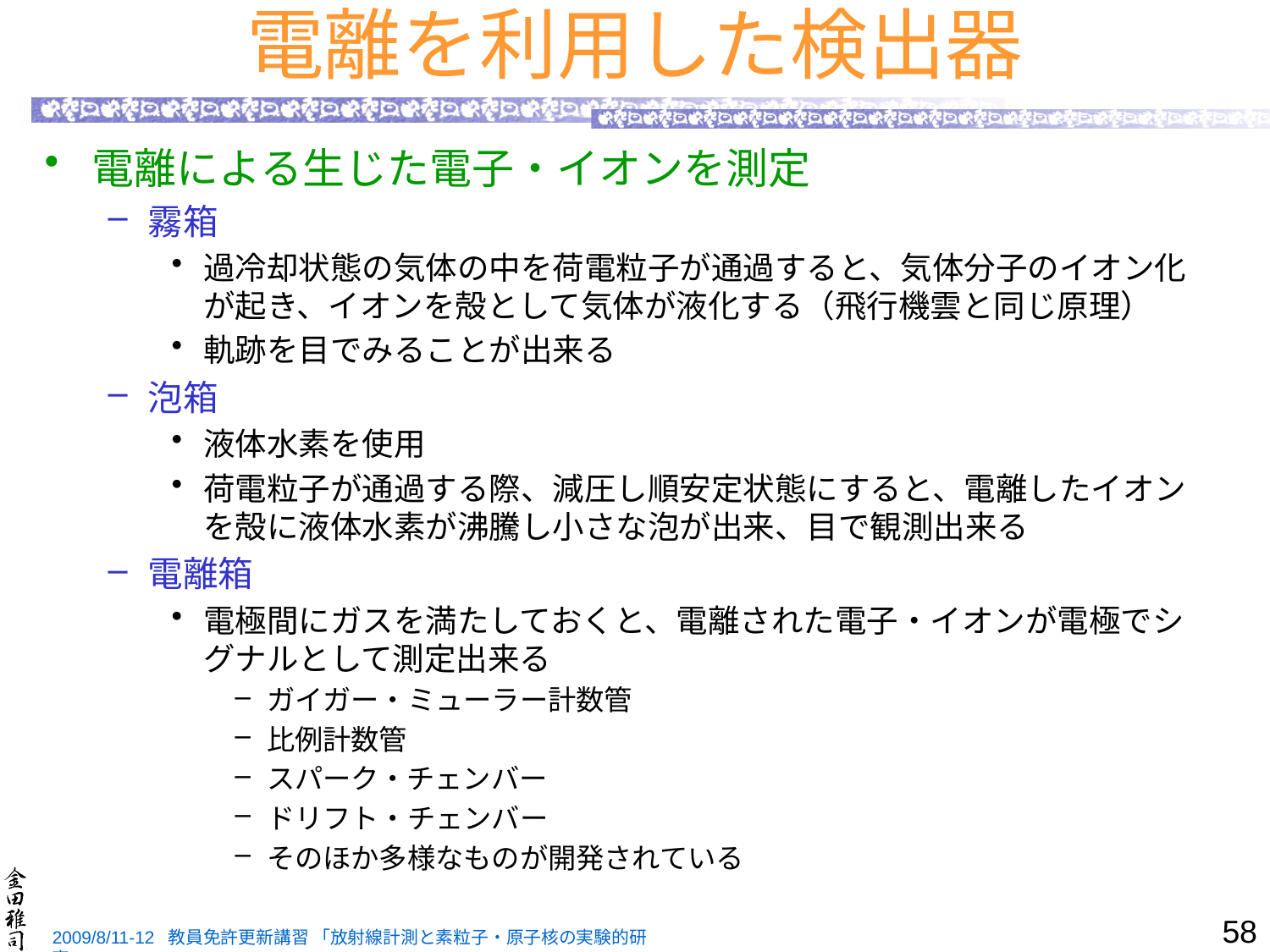

# 電離を利用した検出器
電離による生じた電子・イオンを測定
霧箱
過冷却状態の気体の中を荷電粒子が通過すると、気体分子のイオン化が起き、イオンを殻として気体が液化する（飛行機雲と同じ原理）
軌跡を目でみることが出来る
泡箱
液体水素を使用
荷電粒子が通過する際、減圧し順安定状態にすると、電離したイオンを殻に液体水素が沸騰し小さな泡が出来、目で観測出来る
電離箱
電極間にガスを満たしておくと、電離された電子・イオンが電極でシグナルとして測定出来る
ガイガー・ミューラー計数管
比例計数管
スパーク・チェンバー
ドリフト・チェンバー
そのほか多様なものが開発されている

58
2009/8/11-12  教員免許更新講習 「放射線計測と素粒子・原子核の実験的研究」